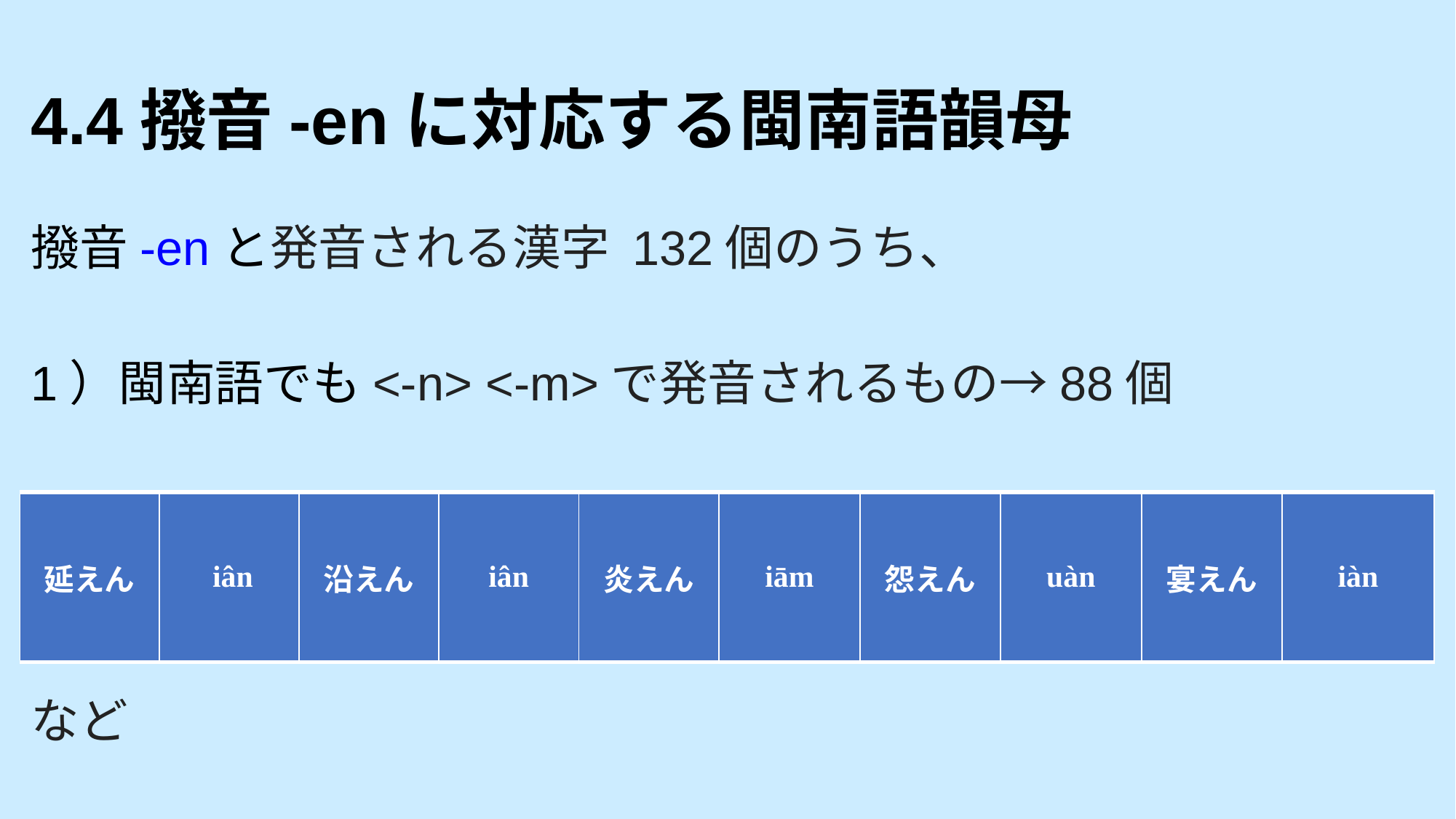

# 4.4撥音-enに対応する閩南語韻母
撥音-enと発音される漢字 132個のうち、

1）閩南語でも<-n> <-m>で発音されるもの→88個

など

| 延えん | iân | 沿えん | iân | 炎えん | iām | 怨えん | uàn | 宴えん | iàn |
| --- | --- | --- | --- | --- | --- | --- | --- | --- | --- |